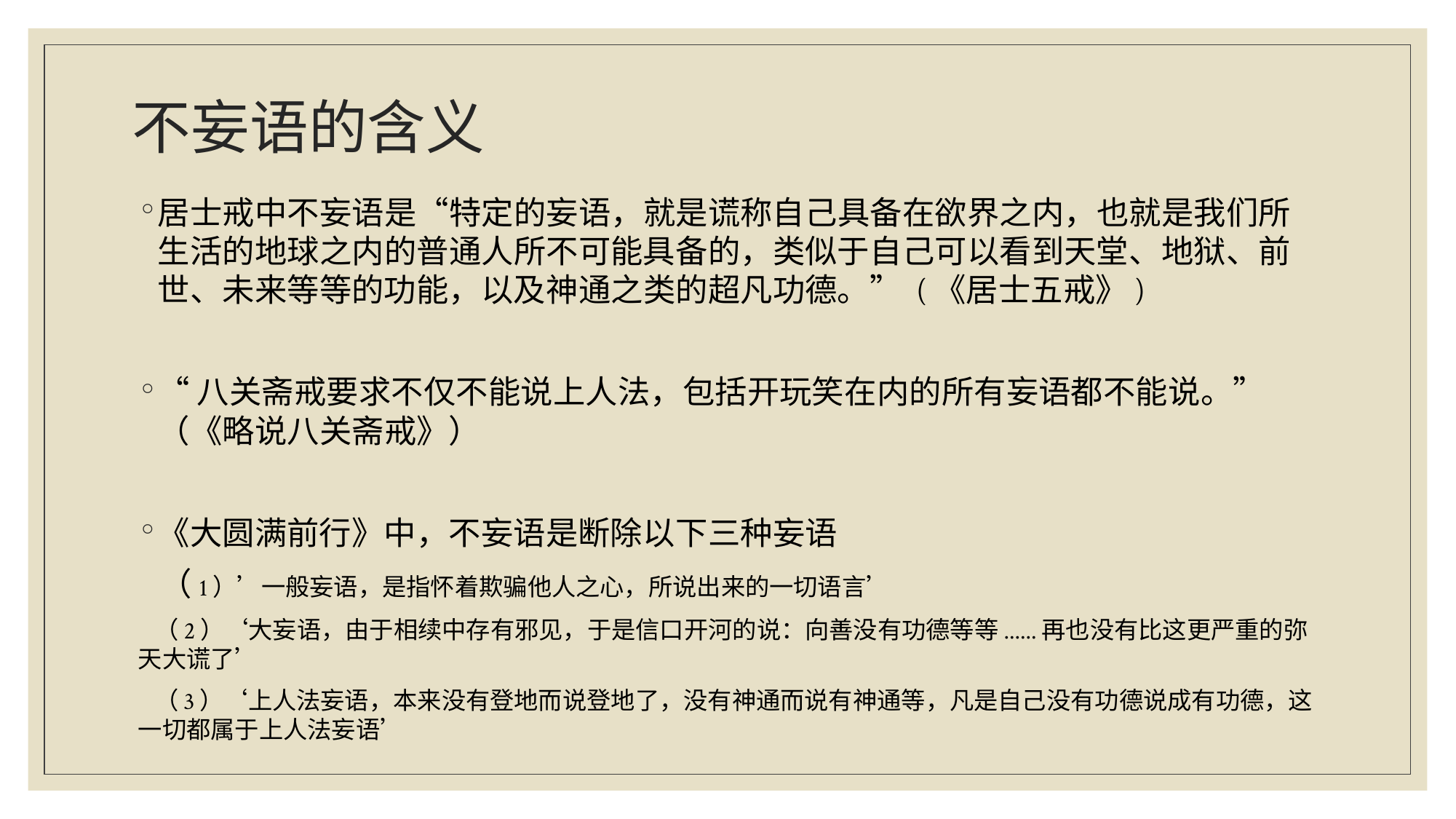

# 不妄语的含义

居士戒中不妄语是“特定的妄语，就是谎称自己具备在欲界之内，也就是我们所生活的地球之内的普通人所不可能具备的，类似于自己可以看到天堂、地狱、前世、未来等等的功能，以及神通之类的超凡功德。” (《居士五戒》)

“八关斋戒要求不仅不能说上人法，包括开玩笑在内的所有妄语都不能说。” （《略说八关斋戒》）

《大圆满前行》中，不妄语是断除以下三种妄语
  （1）’一般妄语，是指怀着欺骗他人之心，所说出来的一切语言’
  （2）‘大妄语，由于相续中存有邪见，于是信口开河的说：向善没有功德等等......再也没有比这更严重的弥天大谎了’
  （3）‘上人法妄语，本来没有登地而说登地了，没有神通而说有神通等，凡是自己没有功德说成有功德，这一切都属于上人法妄语’